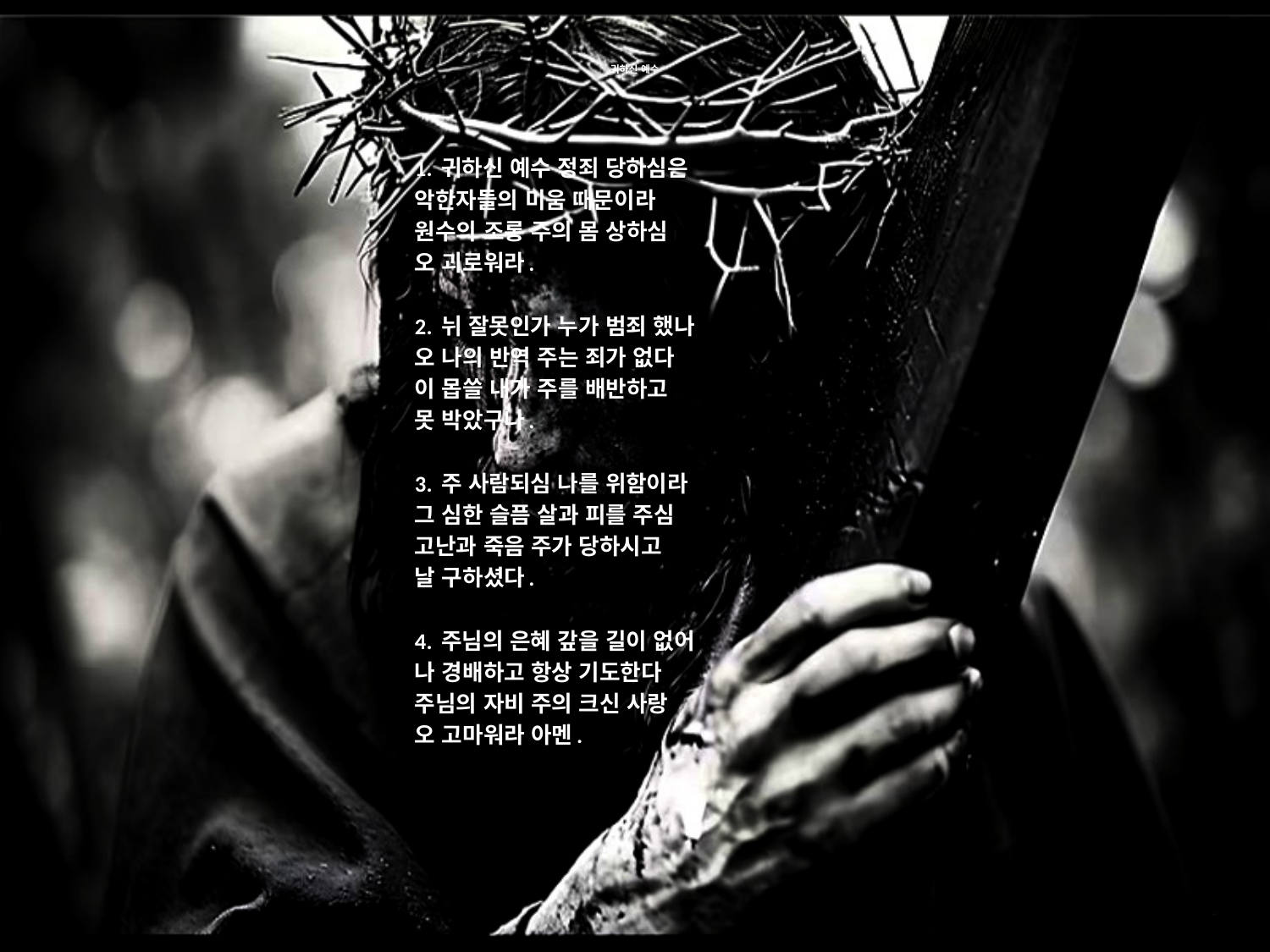

# 귀하신 예수
1. 귀하신 예수 정죄 당하심은
악한자들의 미움 때문이라
원수의 조롱 주의 몸 상하심
오 괴로워라.

2. 뉘 잘못인가 누가 범죄 했나
오 나의 반역 주는 죄가 없다
이 몹쓸 내가 주를 배반하고
못 박았구나.

3. 주 사람되심 나를 위함이라
그 심한 슬픔 살과 피를 주심
고난과 죽음 주가 당하시고
날 구하셨다.

4. 주님의 은혜 갚을 길이 없어
나 경배하고 항상 기도한다
주님의 자비 주의 크신 사랑
오 고마워라 아멘.